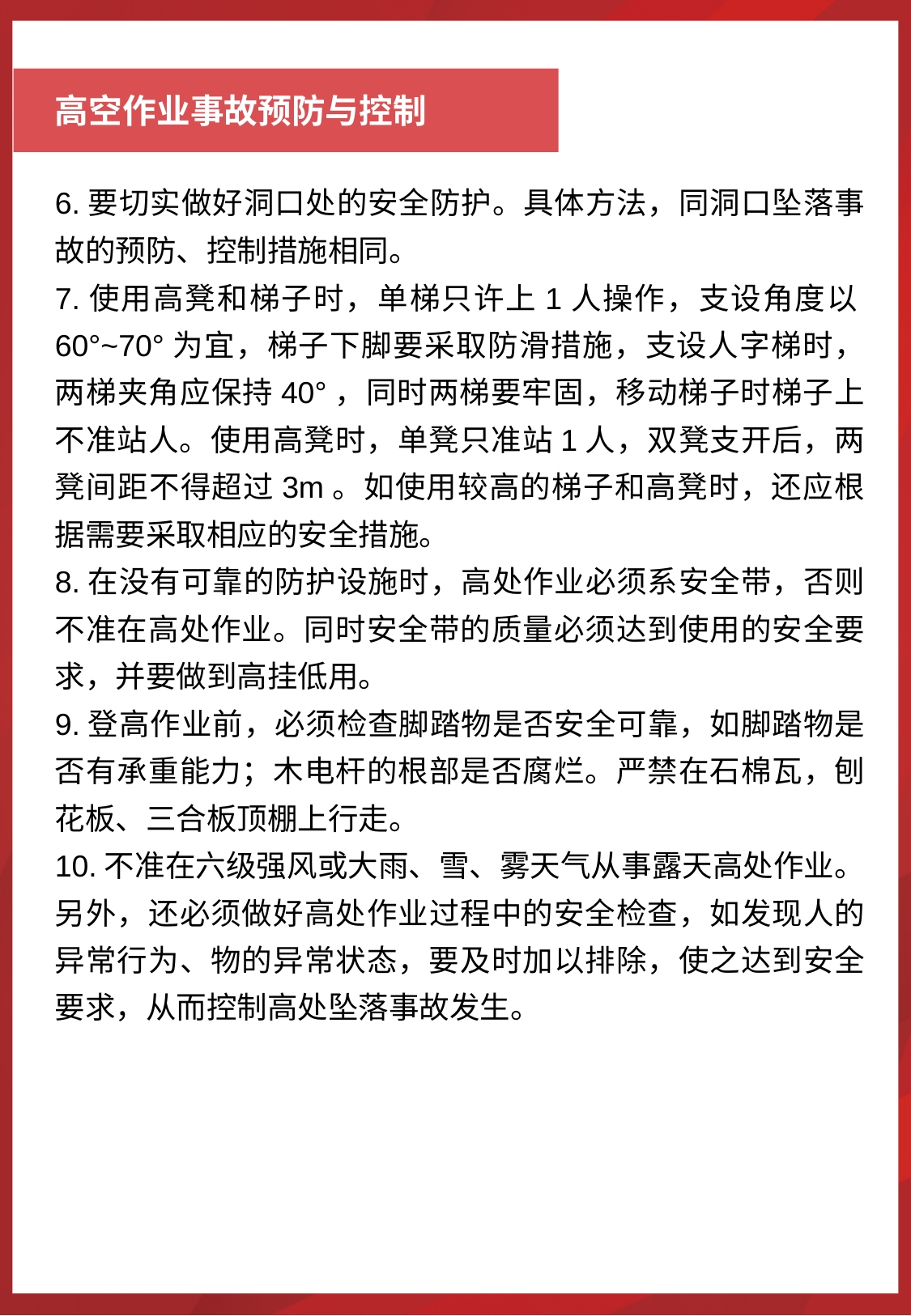

高空作业事故预防与控制
6.要切实做好洞口处的安全防护。具体方法，同洞口坠落事故的预防、控制措施相同。
7.使用高凳和梯子时，单梯只许上1人操作，支设角度以60°~70°为宜，梯子下脚要采取防滑措施，支设人字梯时，两梯夹角应保持40°，同时两梯要牢固，移动梯子时梯子上不准站人。使用高凳时，单凳只准站1人，双凳支开后，两凳间距不得超过3m。如使用较高的梯子和高凳时，还应根据需要采取相应的安全措施。
8.在没有可靠的防护设施时，高处作业必须系安全带，否则不准在高处作业。同时安全带的质量必须达到使用的安全要求，并要做到高挂低用。
9.登高作业前，必须检查脚踏物是否安全可靠，如脚踏物是否有承重能力；木电杆的根部是否腐烂。严禁在石棉瓦，刨花板、三合板顶棚上行走。
10.不准在六级强风或大雨、雪、雾天气从事露天高处作业。另外，还必须做好高处作业过程中的安全检查，如发现人的异常行为、物的异常状态，要及时加以排除，使之达到安全要求，从而控制高处坠落事故发生。